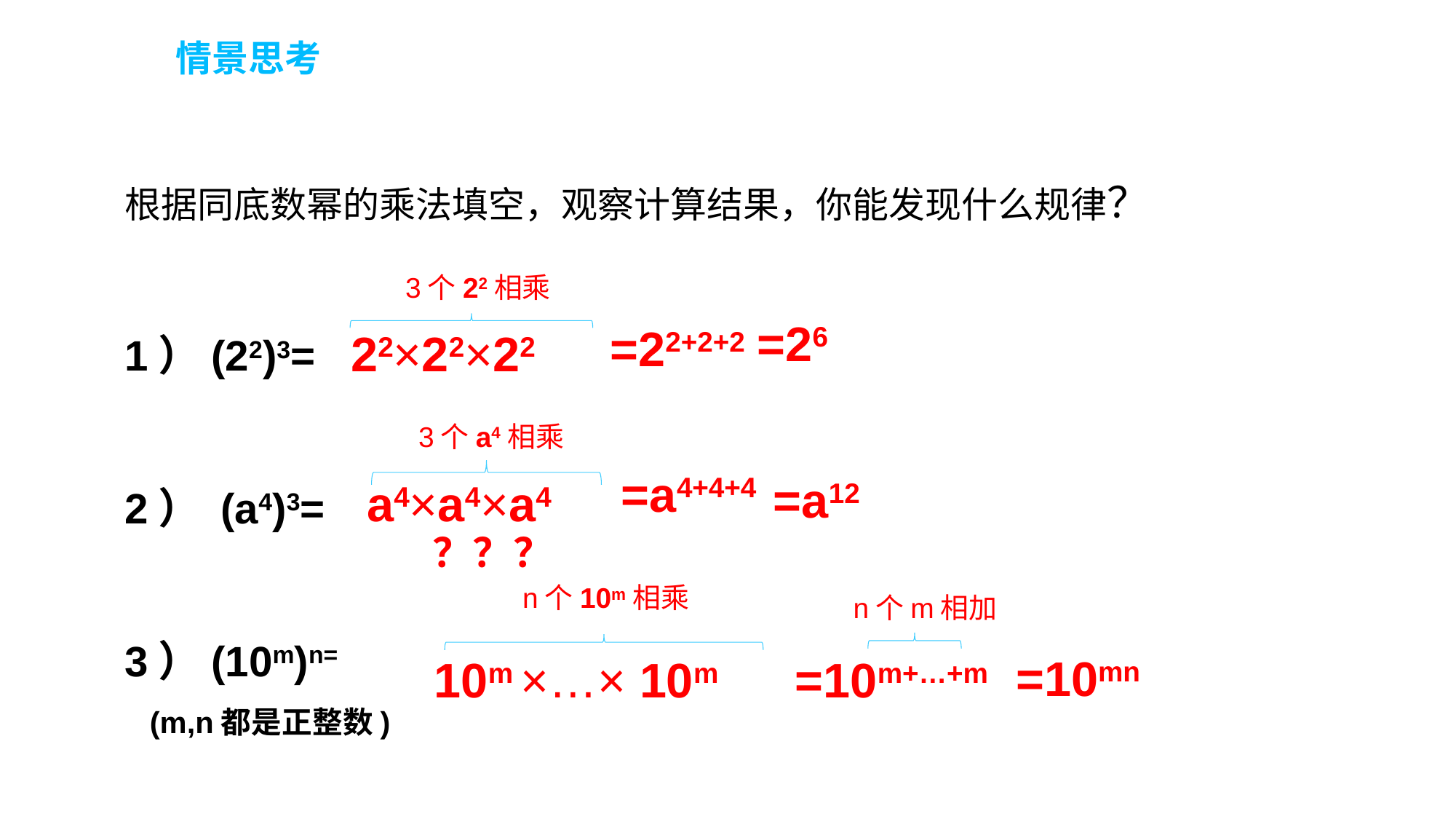

情景思考
根据同底数幂的乘法填空，观察计算结果，你能发现什么规律？

1）(22)3=

2） (a4)3=

3）(10m)n=
   (m,n都是正整数)

3个22相乘
=26
=22+2+2
22×22×22

3个a4相乘
=a4+4+4
=a12
a4×a4×a4

？？？
n个10m相乘
n个m相加

=10mn
=10m+…+m
10m ×…× 10m